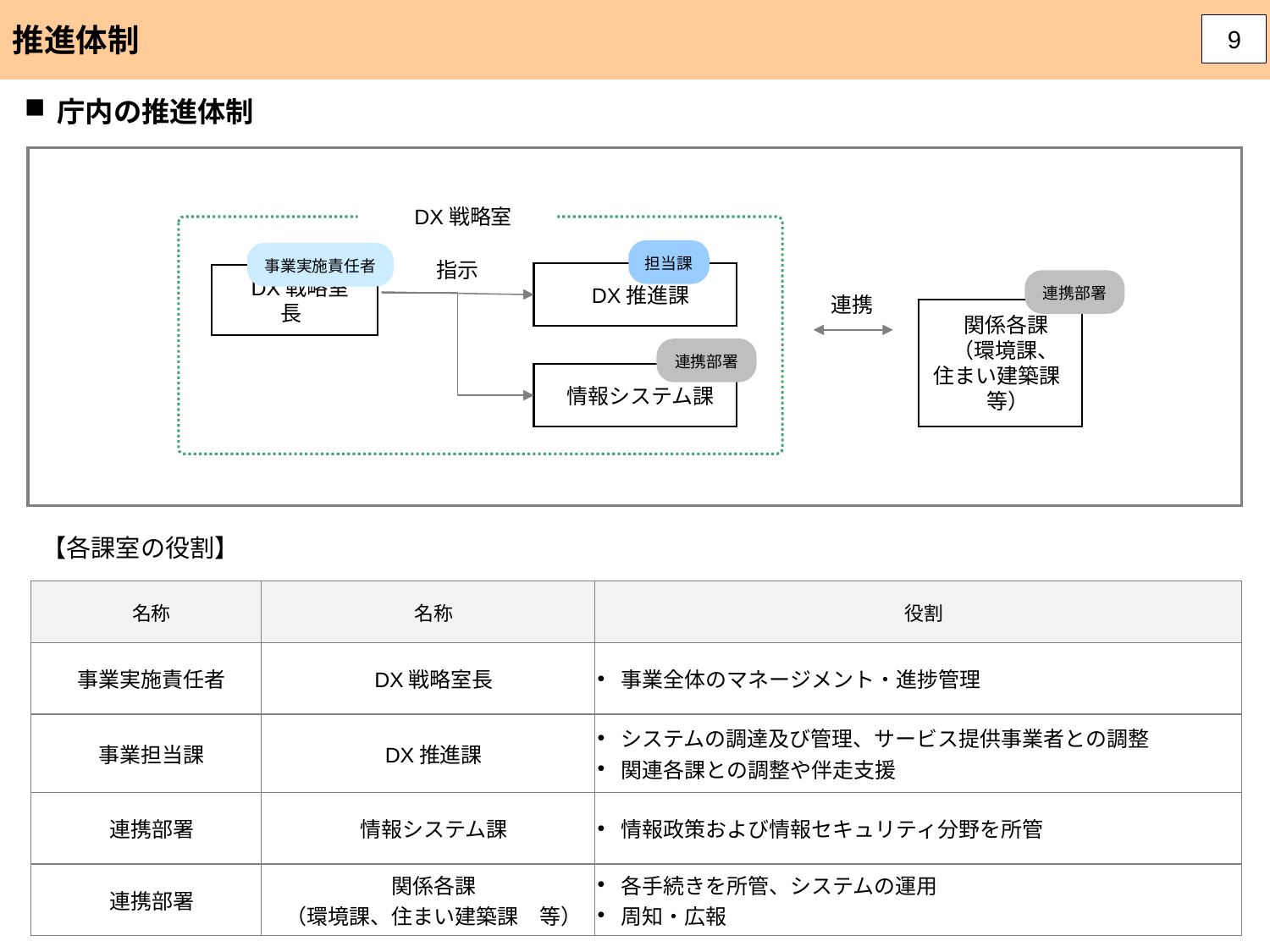

推進体制
9
記載例
庁内の推進体制

庁内関係者の
役割を
示すアイコン

DX戦略室

担当課
事業実施責任者
指示
DX推進課
DX戦略室長
事業実施責任者
連携部署
連携
関係各課
（環境課、住まい建築課　等）
担当課
連携部署
情報システム課
連携部署
【各課室の役割】
| 名称 | 名称 | 役割 |
| --- | --- | --- |
| 事業実施責任者 | DX戦略室長 | 事業全体のマネージメント・進捗管理 |
| 事業担当課 | DX推進課 | システムの調達及び管理、サービス提供事業者との調整 関連各課との調整や伴走支援 |
| 連携部署 | 情報システム課 | 情報政策および情報セキュリティ分野を所管 |
| 連携部署 | 関係各課 （環境課、住まい建築課　等） | 各手続きを所管、システムの運用 周知・広報 |
「関係各課」とありますが、現在想定している連携課名を具体的に記載願います。